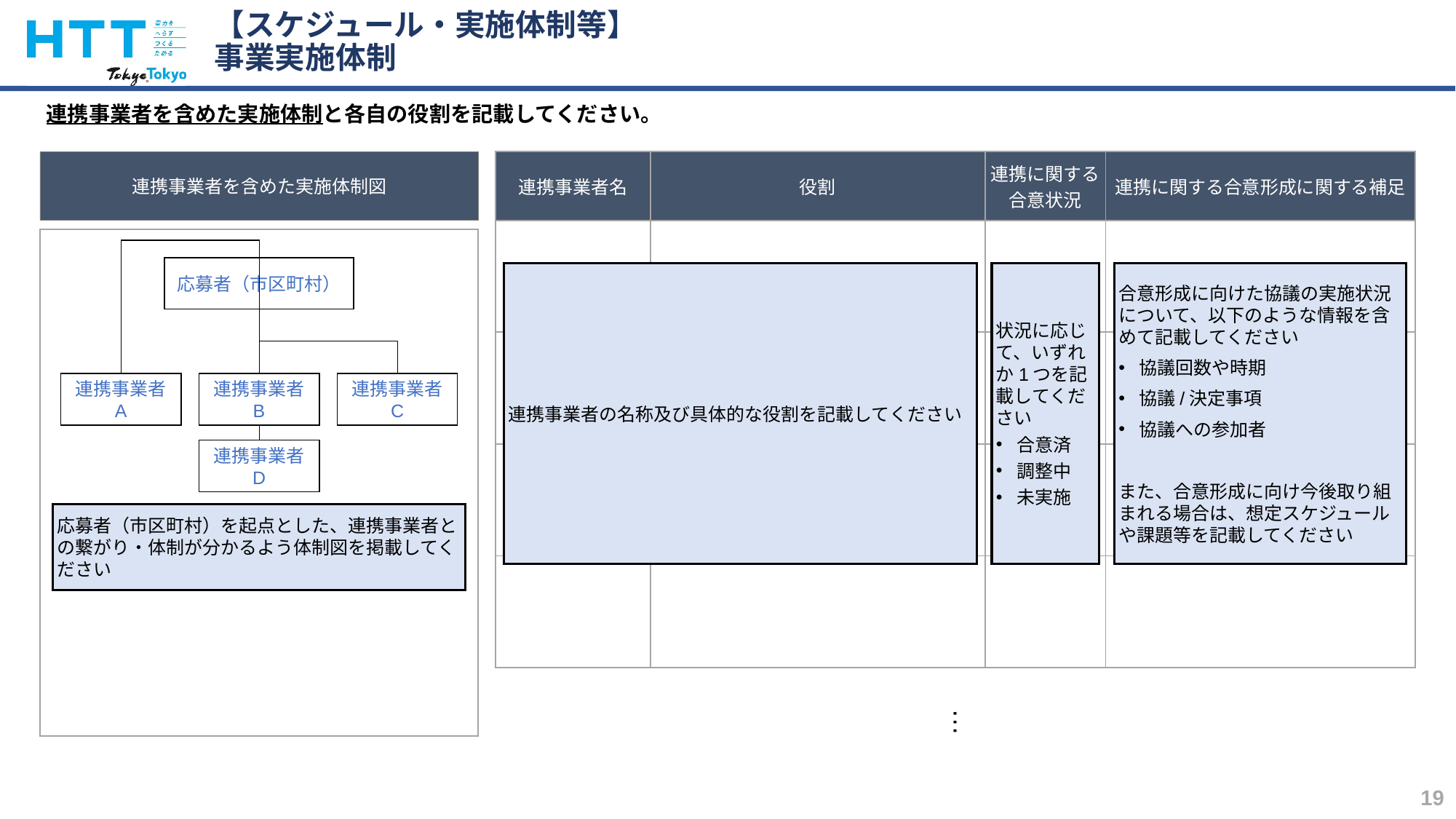

# 【スケジュール・実施体制等】 事業実施体制
連携事業者を含めた実施体制と各自の役割を記載してください。
連携事業者を含めた実施体制図
| 連携事業者名 | 役割 | 連携に関する合意状況 | 連携に関する合意形成に関する補足 |
| --- | --- | --- | --- |
|  |  |  |  |
|  |  |  |  |
|  |  |  |  |
|  |  |  |  |

応募者（市区町村）
連携事業者の名称及び具体的な役割を記載してください
状況に応じて、いずれか1つを記載してください
合意済
調整中
未実施
合意形成に向けた協議の実施状況について、以下のような情報を含めて記載してください
協議回数や時期
協議/決定事項
協議への参加者

また、合意形成に向け今後取り組まれる場合は、想定スケジュールや課題等を記載してください

連携事業者
A
連携事業者
B
連携事業者
C
連携事業者
D
応募者（市区町村）を起点とした、連携事業者との繋がり・体制が分かるよう体制図を掲載してください
…
19